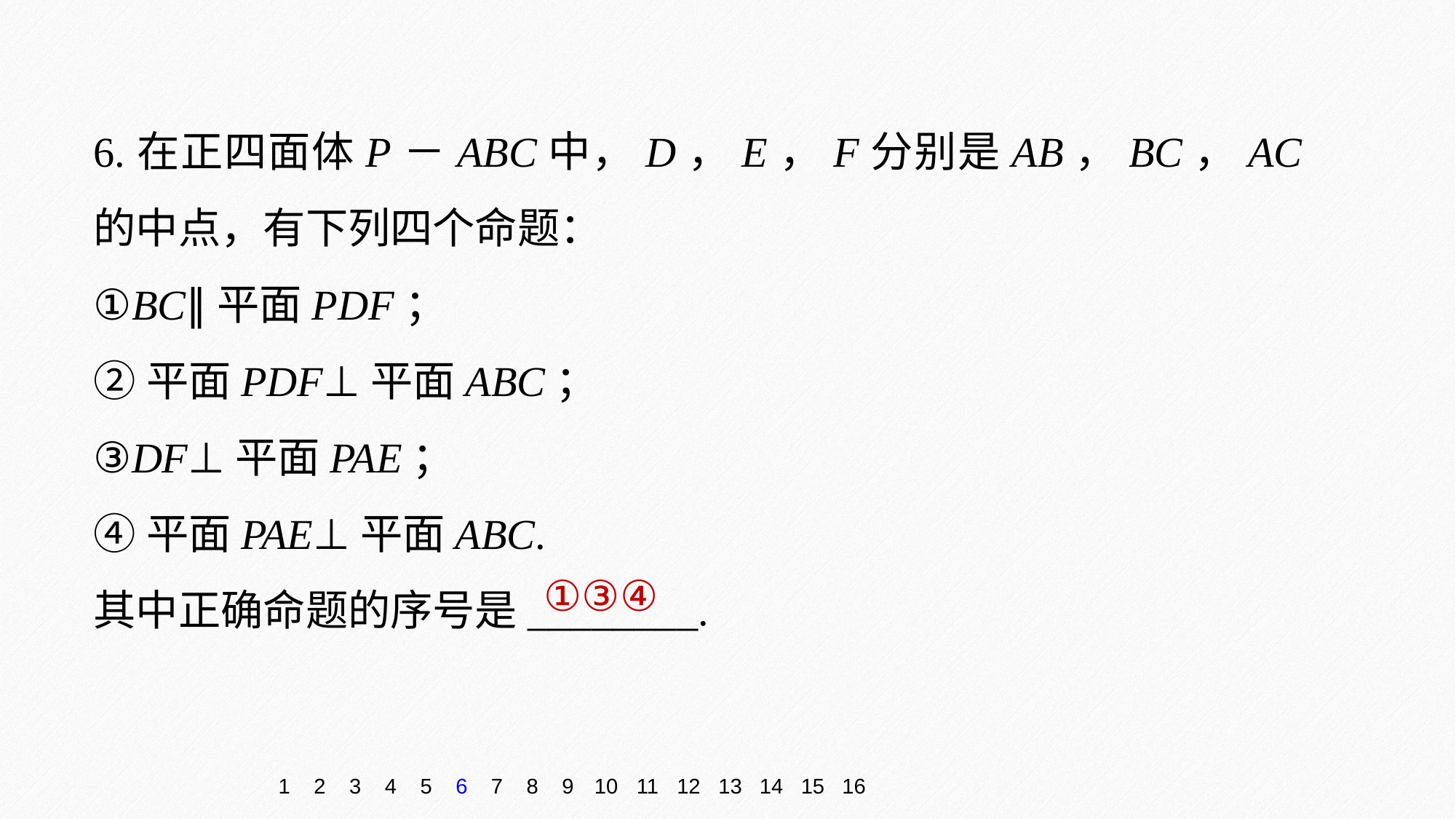

6.在正四面体P－ABC中，D，E，F分别是AB，BC，AC的中点，有下列四个命题：
①BC∥平面PDF；
②平面PDF⊥平面ABC；
③DF⊥平面PAE；
④平面PAE⊥平面ABC.
其中正确命题的序号是________.
①③④
1
2
3
4
5
6
7
8
9
10
11
12
13
14
15
16